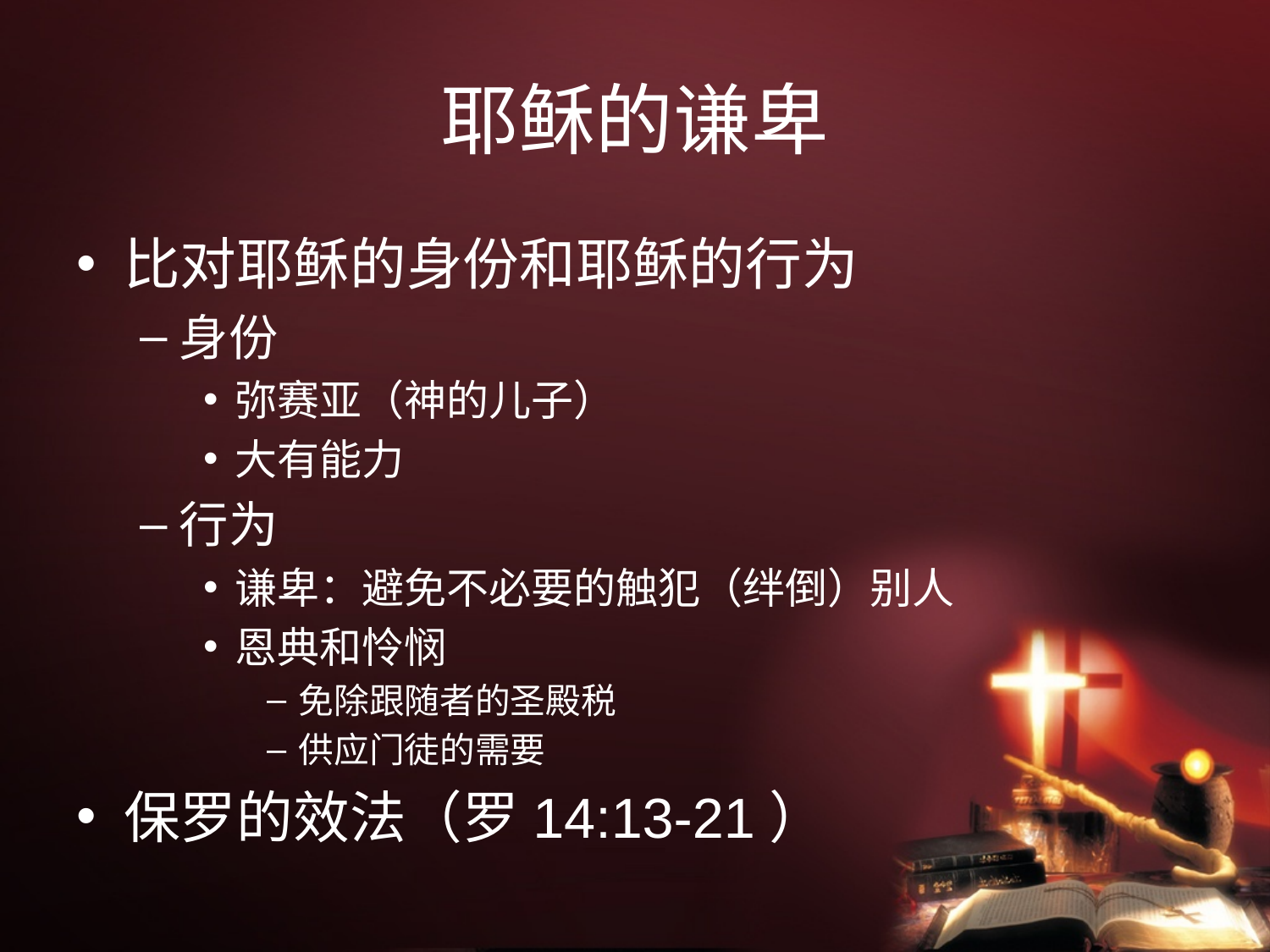

# 耶稣的谦卑
比对耶稣的身份和耶稣的行为
身份
弥赛亚（神的儿子）
大有能力
行为
谦卑：避免不必要的触犯（绊倒）别人
恩典和怜悯
免除跟随者的圣殿税
供应门徒的需要
保罗的效法（罗14:13-21）